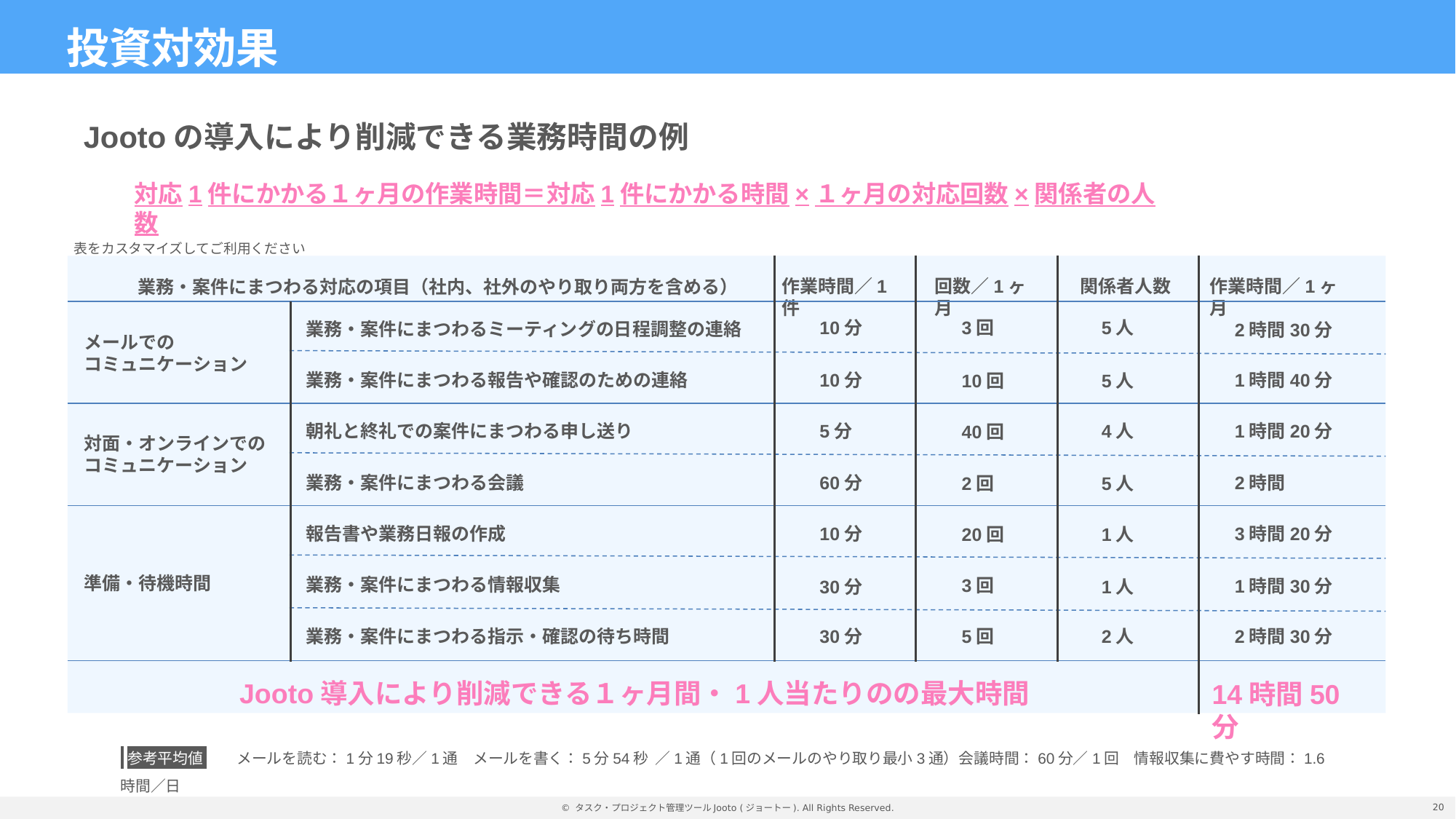

投資対効果
Jootoの導入により削減できる業務時間の例
対応1件にかかる１ヶ月の作業時間＝対応1件にかかる時間×１ヶ月の対応回数×関係者の人数
表をカスタマイズしてご利用ください

作業時間／1ヶ月
作業時間／1件
回数／1ヶ月
関係者人数
業務・案件にまつわる対応の項目（社内、社外のやり取り両方を含める）
5人
10分
3回
業務・案件にまつわるミーティングの日程調整の連絡
2時間30分
メールでの
コミュニケーション
1時間40分
10分
業務・案件にまつわる報告や確認のための連絡
5人
10回
5分
4人
朝礼と終礼での案件にまつわる申し送り
1時間20分
40回
対面・オンラインでの
コミュニケーション
業務・案件にまつわる会議
60分
2時間
5人
2回
3時間20分
報告書や業務日報の作成
10分
1人
20回
準備・待機時間
業務・案件にまつわる情報収集
3回
1時間30分
30分
1人
2人
業務・案件にまつわる指示・確認の待ち時間
30分
5回
2時間30分
Jooto導入により削減できる１ヶ月間・1人当たりのの最大時間
14時間50分
 参考平均値 　　メールを読む：1分19秒／1通　メールを書く：5分54秒  ／1通（1回のメールのやり取り最小3通）会議時間：60分／1回　情報収集に費やす時間：1.6時間／日